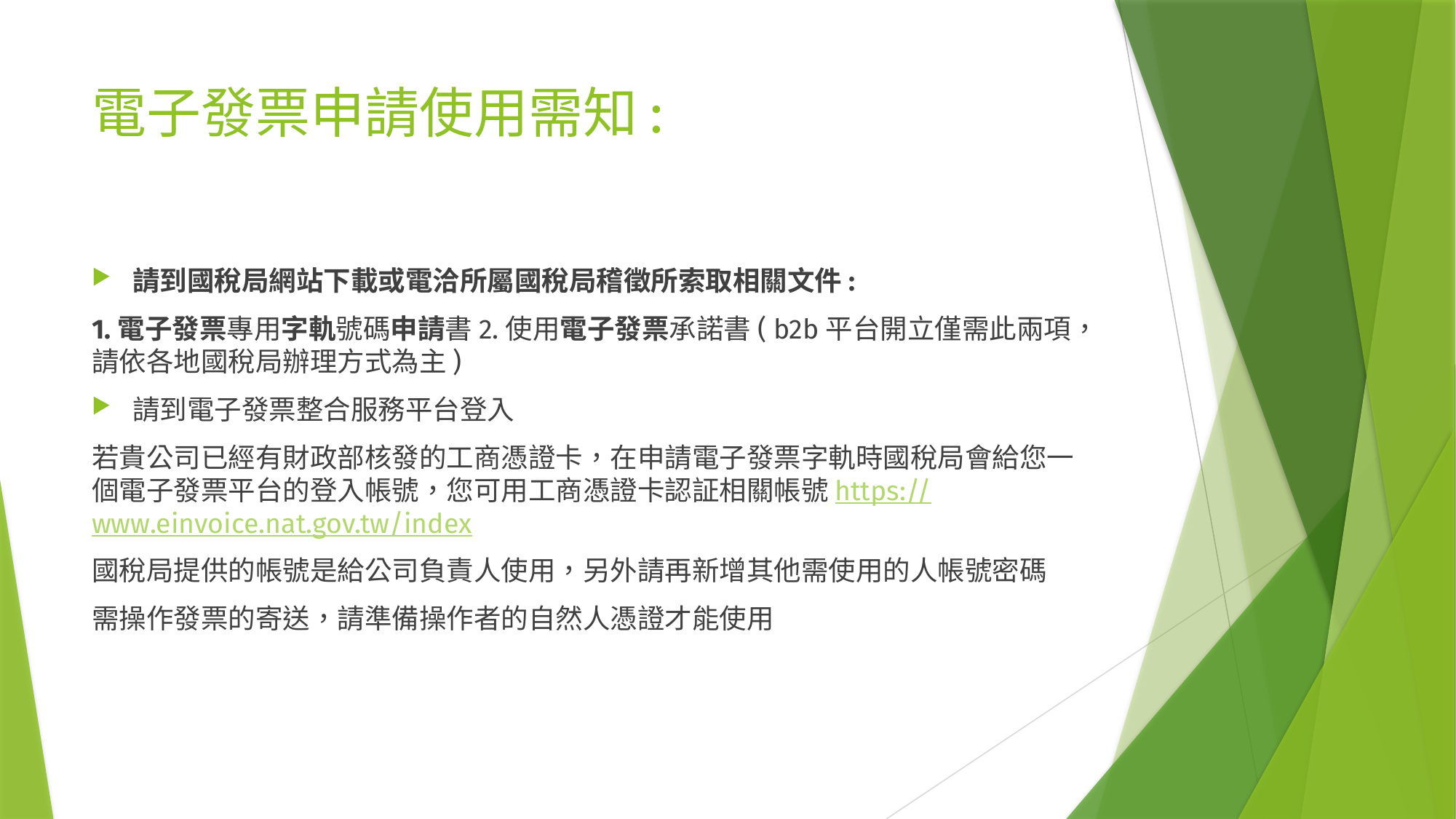

# 電子發票申請使用需知:
請到國稅局網站下載或電洽所屬國稅局稽徵所索取相關文件:
1.電子發票專用字軌號碼申請書2.使用電子發票承諾書( b2b平台開立僅需此兩項，請依各地國稅局辦理方式為主)
請到電子發票整合服務平台登入
若貴公司已經有財政部核發的工商憑證卡，在申請電子發票字軌時國稅局會給您一個電子發票平台的登入帳號，您可用工商憑證卡認証相關帳號https://www.einvoice.nat.gov.tw/index
國稅局提供的帳號是給公司負責人使用，另外請再新增其他需使用的人帳號密碼
需操作發票的寄送，請準備操作者的自然人憑證才能使用